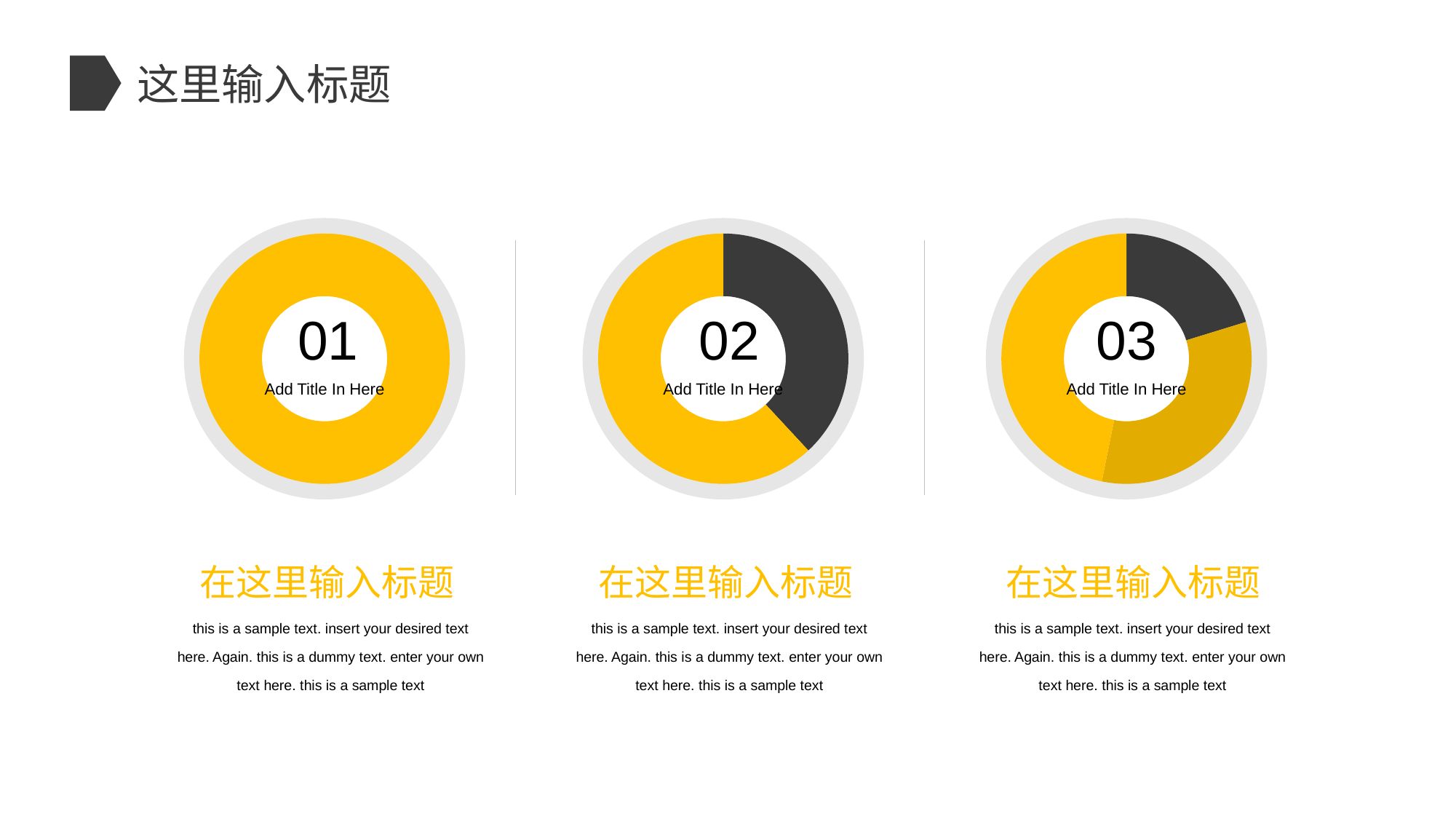

这里输入标题

### Chart

| Category |  |
|---|---|

### Chart

| Category |  |
|---|---|

### Chart

| Category |  |
|---|---|
01
Add Title In Here
03
Add Title In Here
02
Add Title In Here
在这里输入标题
this is a sample text. insert your desired text here. Again. this is a dummy text. enter your own text here. this is a sample text
在这里输入标题
this is a sample text. insert your desired text here. Again. this is a dummy text. enter your own text here. this is a sample text
在这里输入标题
this is a sample text. insert your desired text here. Again. this is a dummy text. enter your own text here. this is a sample text